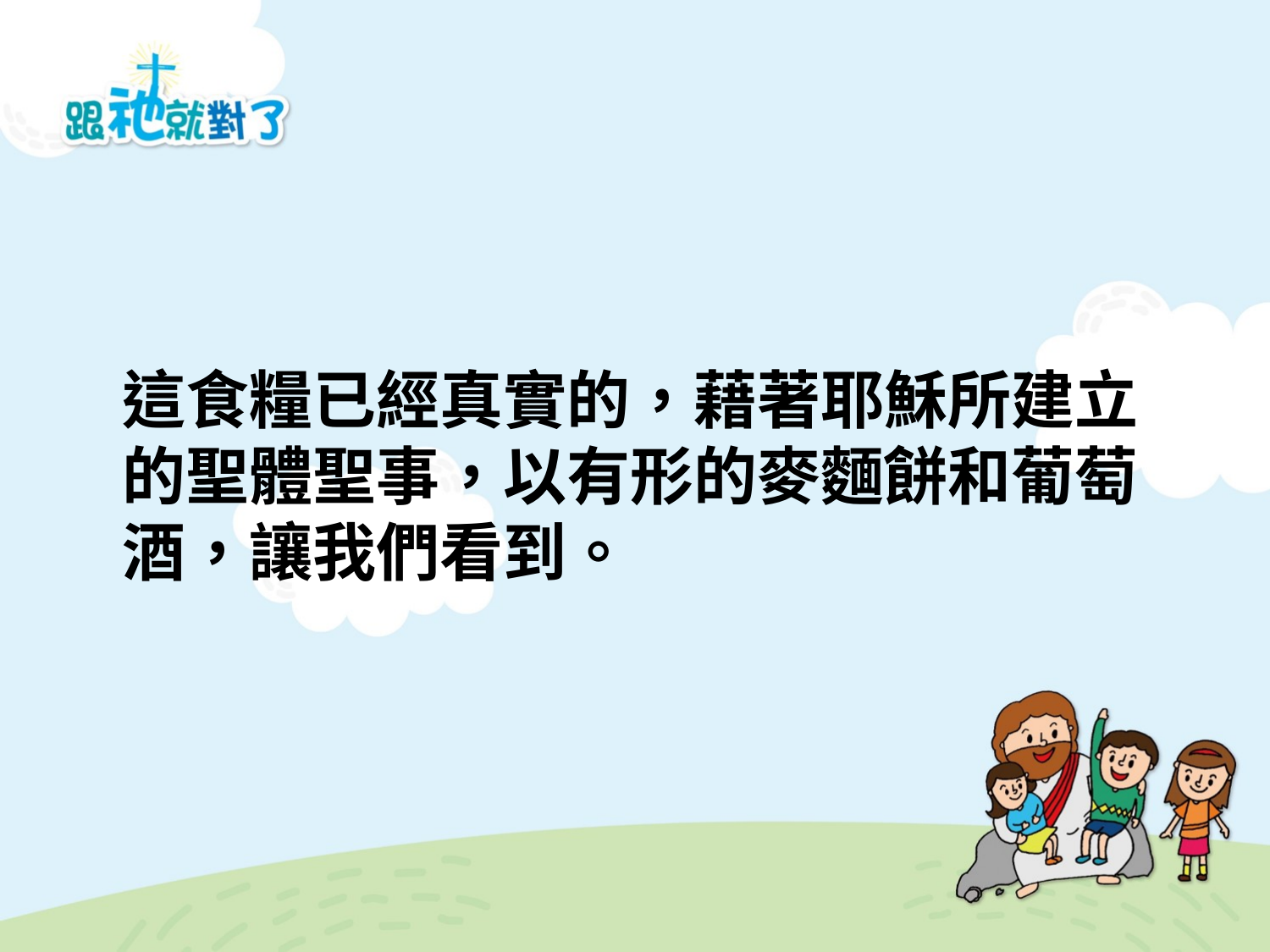

這食糧已經真實的，藉著耶穌所建立的聖體聖事，以有形的麥麵餅和葡萄酒，讓我們看到。